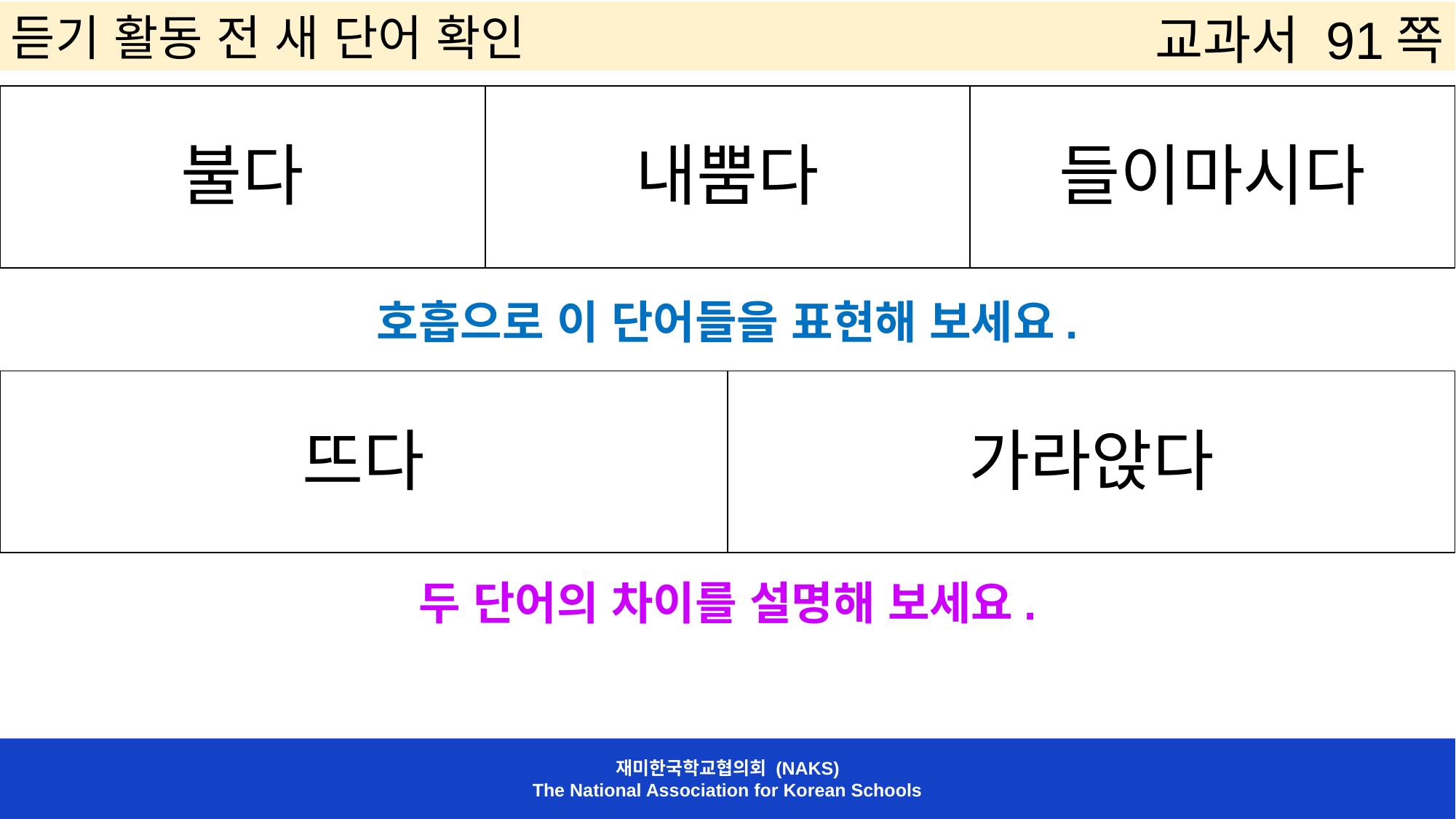

듣기 활동 전 새 단어 확인
교과서 91쪽
| 불다 | 내뿜다 | 들이마시다 |
| --- | --- | --- |
호흡으로 이 단어들을 표현해 보세요.
| 뜨다 | 가라앉다 |
| --- | --- |
두 단어의 차이를 설명해 보세요.
재미한국학교협의회 (NAKS)
The National Association for Korean Schools